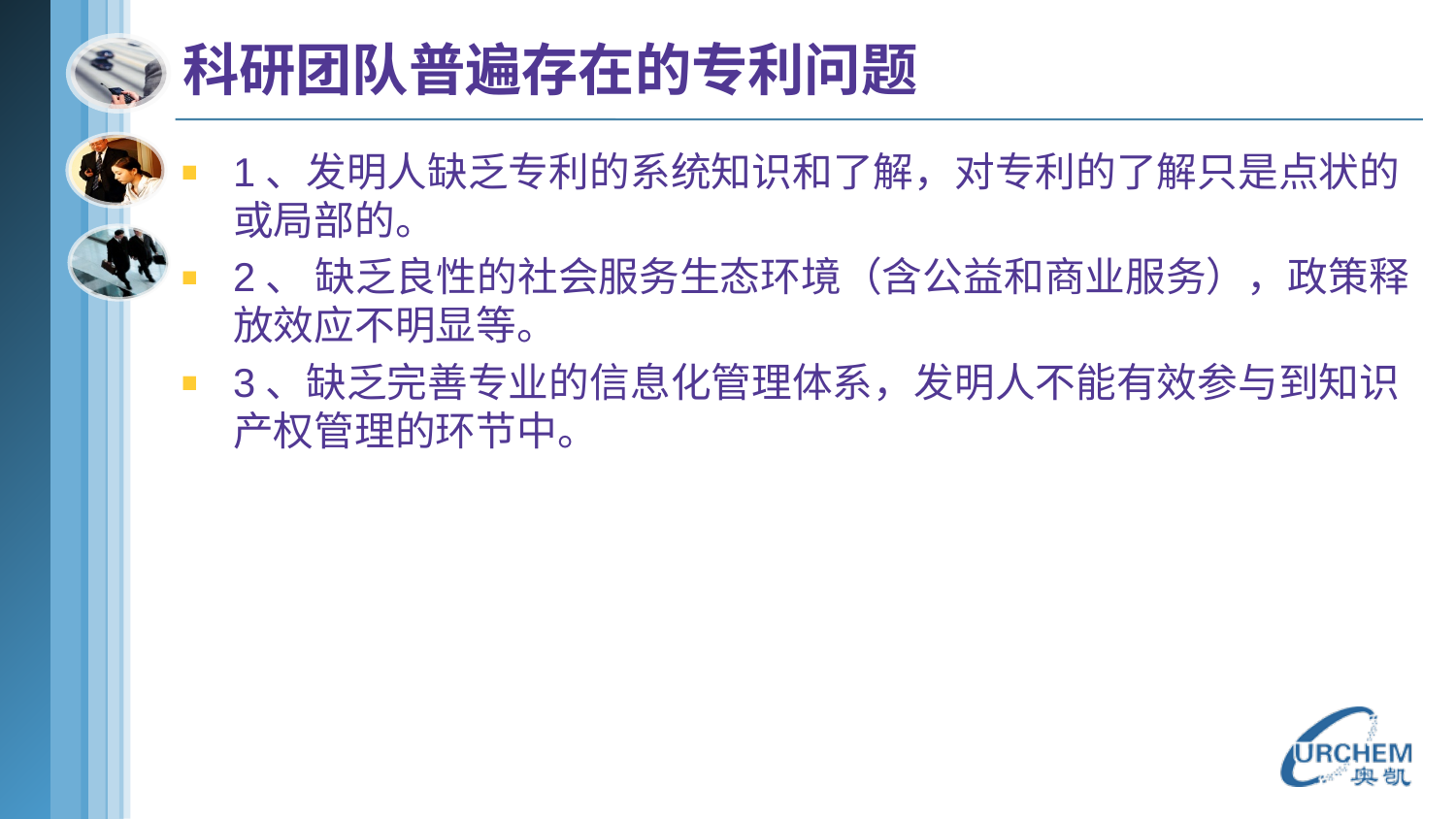

# 科研团队普遍存在的专利问题
1、发明人缺乏专利的系统知识和了解，对专利的了解只是点状的或局部的。
2、 缺乏良性的社会服务生态环境（含公益和商业服务），政策释放效应不明显等。
3、缺乏完善专业的信息化管理体系，发明人不能有效参与到知识产权管理的环节中。